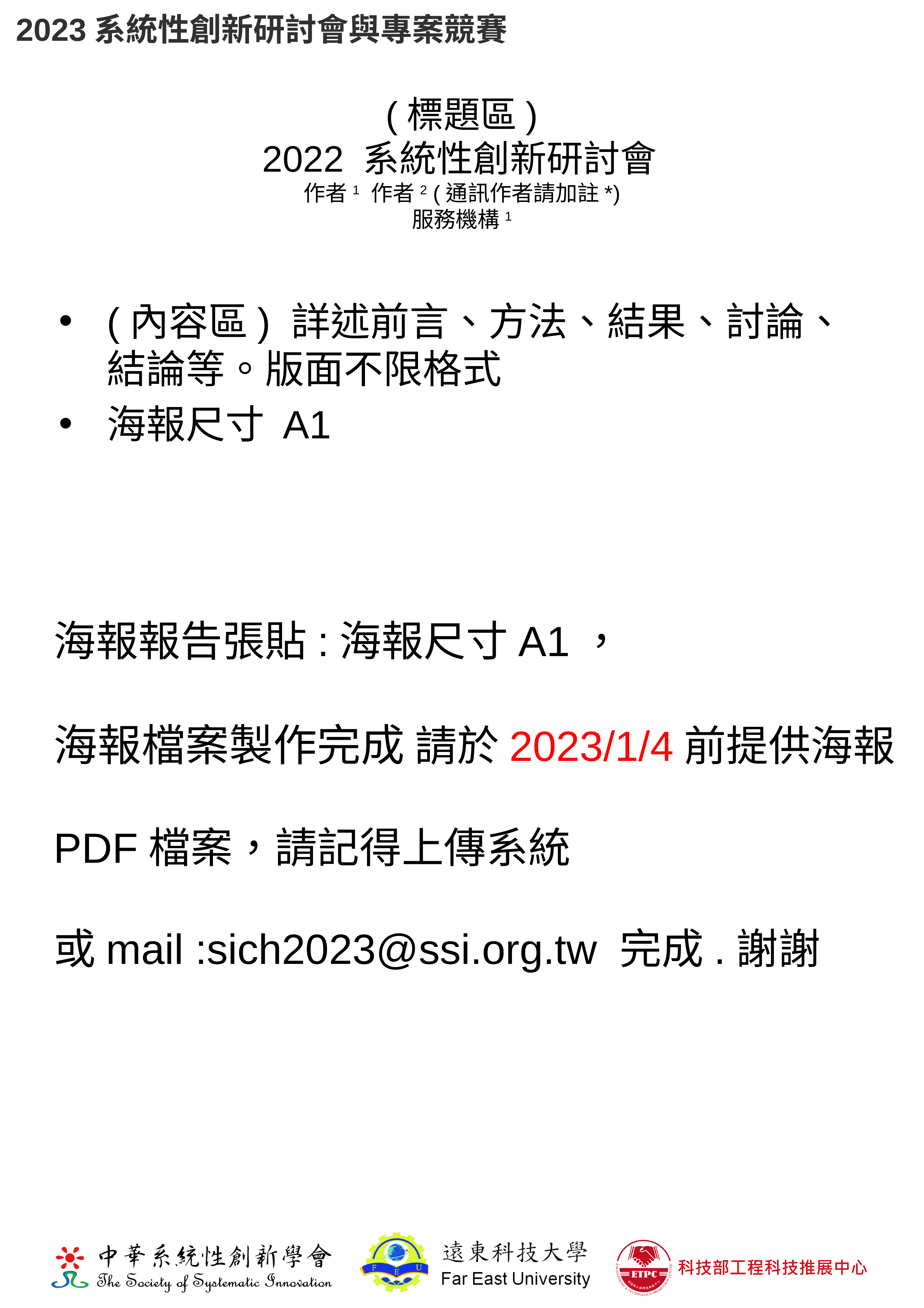

# (標題區) 2022 系統性創新研討會 作者1 作者2 (通訊作者請加註*) 服務機構1
(內容區) 詳述前言、方法、結果、討論、結論等。版面不限格式
海報尺寸 A1
海報報告張貼:海報尺寸A1，
海報檔案製作完成 請於2023/1/4前提供海報PDF檔案，請記得上傳系統
或mail :sich2023@ssi.org.tw 完成.謝謝